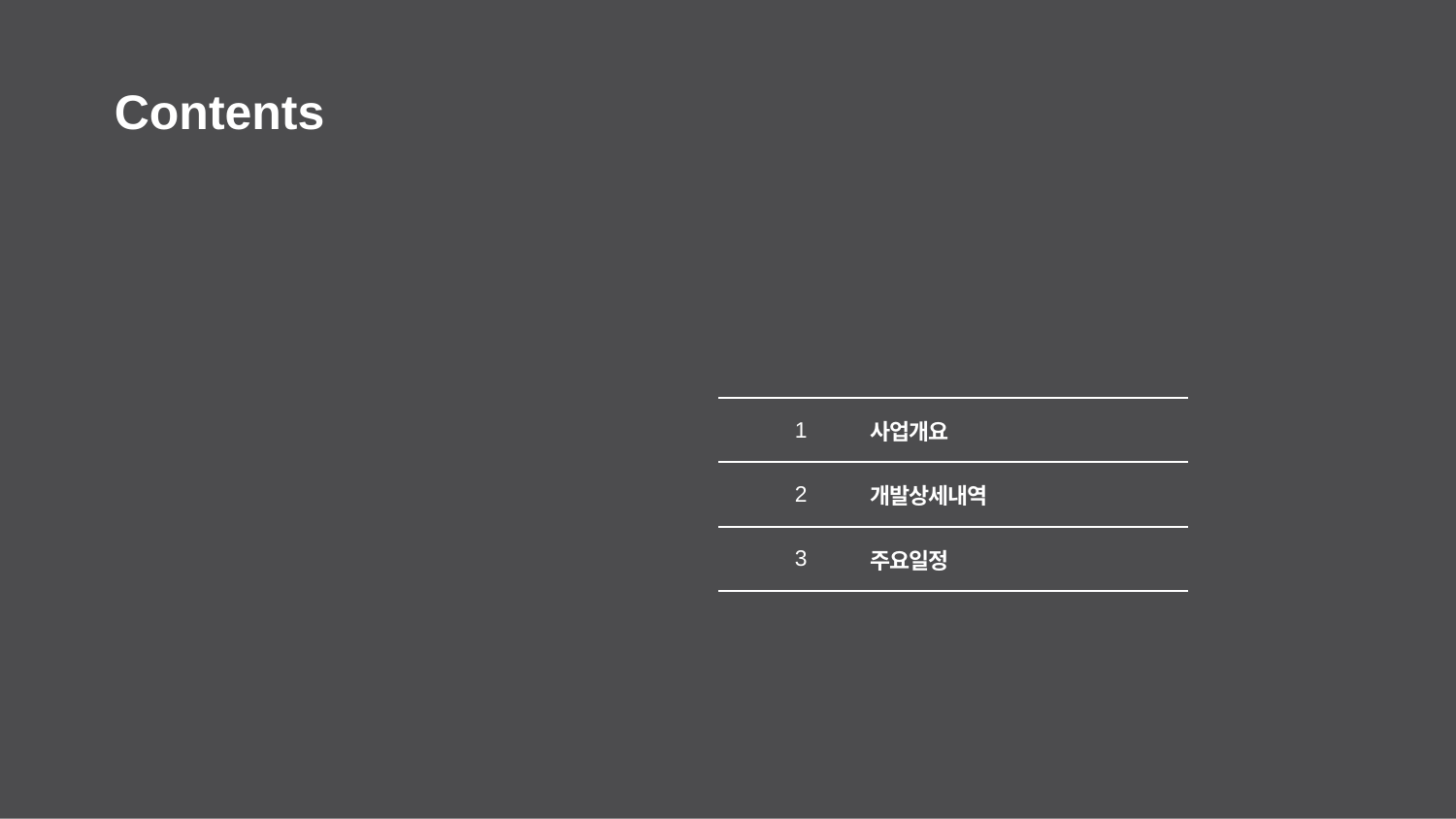

Contents
| 1 | 사업개요 |
| --- | --- |
| 2 | 개발상세내역 |
| 3 | 주요일정 |